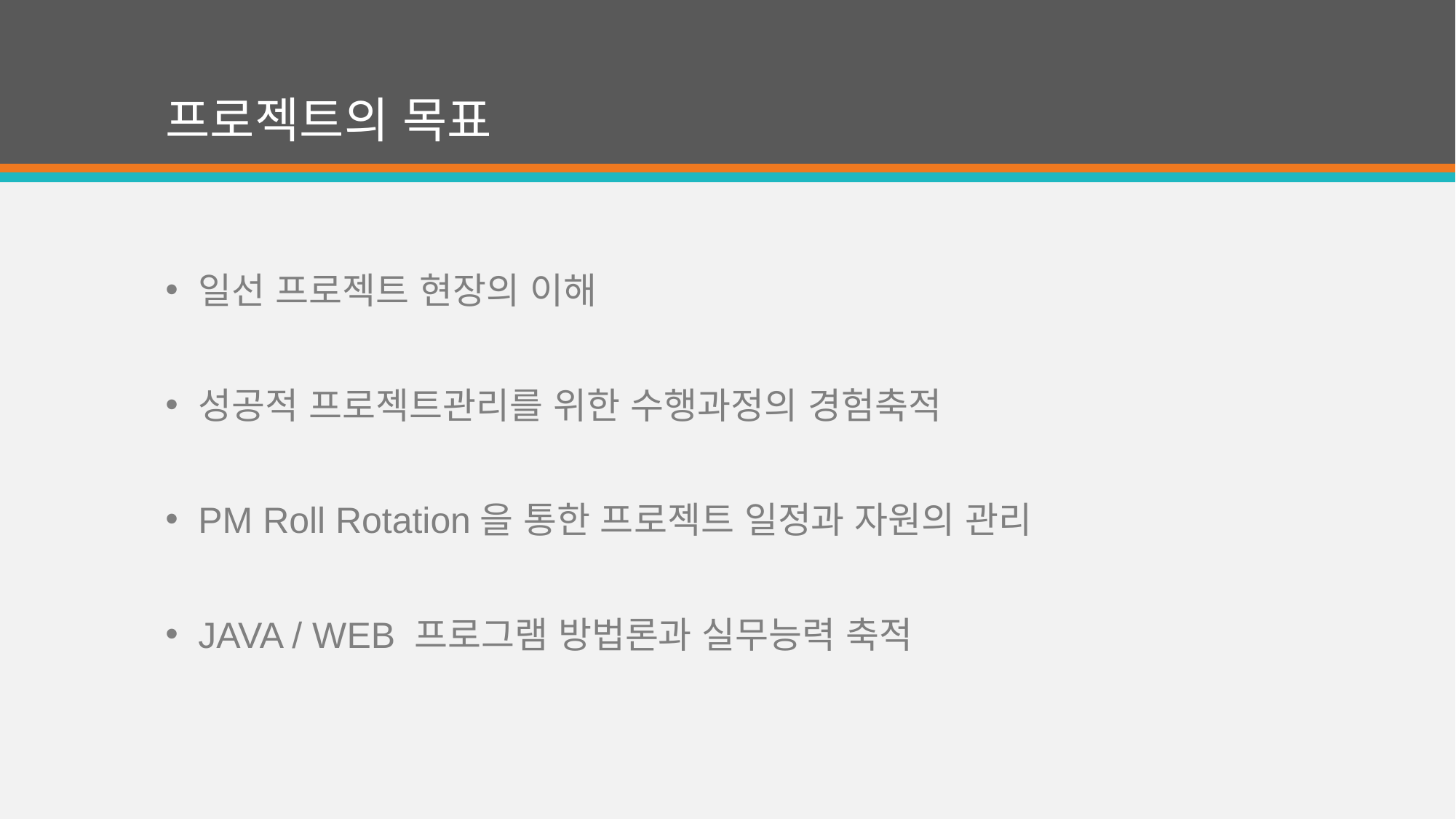

# 프로젝트의 목표
일선 프로젝트 현장의 이해
성공적 프로젝트관리를 위한 수행과정의 경험축적
PM Roll Rotation을 통한 프로젝트 일정과 자원의 관리
JAVA / WEB 프로그램 방법론과 실무능력 축적